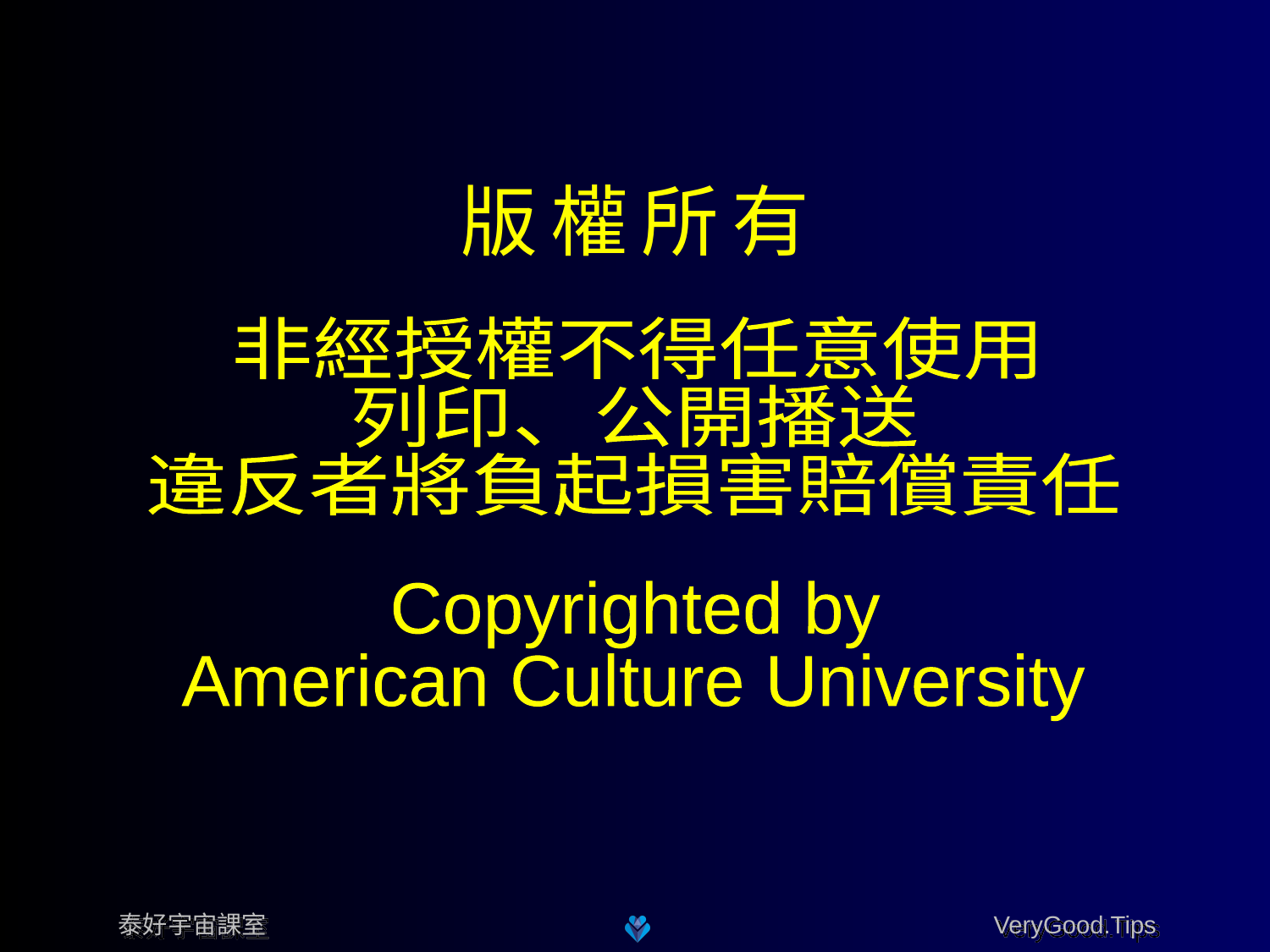

版權所有
非經授權不得任意使用
列印、公開播送
違反者將負起損害賠償責任
Copyrighted by
American Culture University